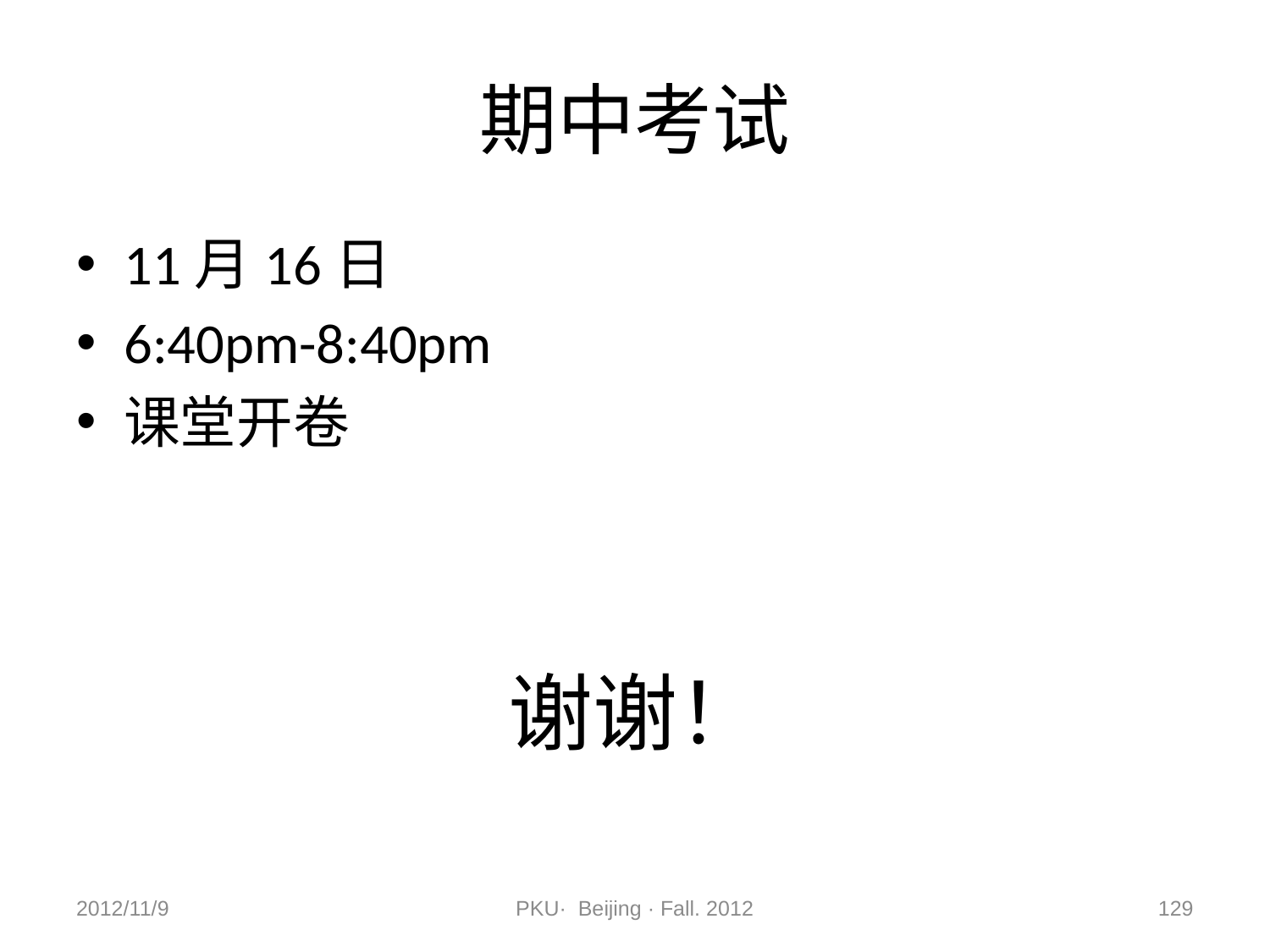

# 期中考试
11月16日
6:40pm-8:40pm
课堂开卷

                         谢谢！

2012/11/9
PKU·  Beijing · Fall. 2012
129